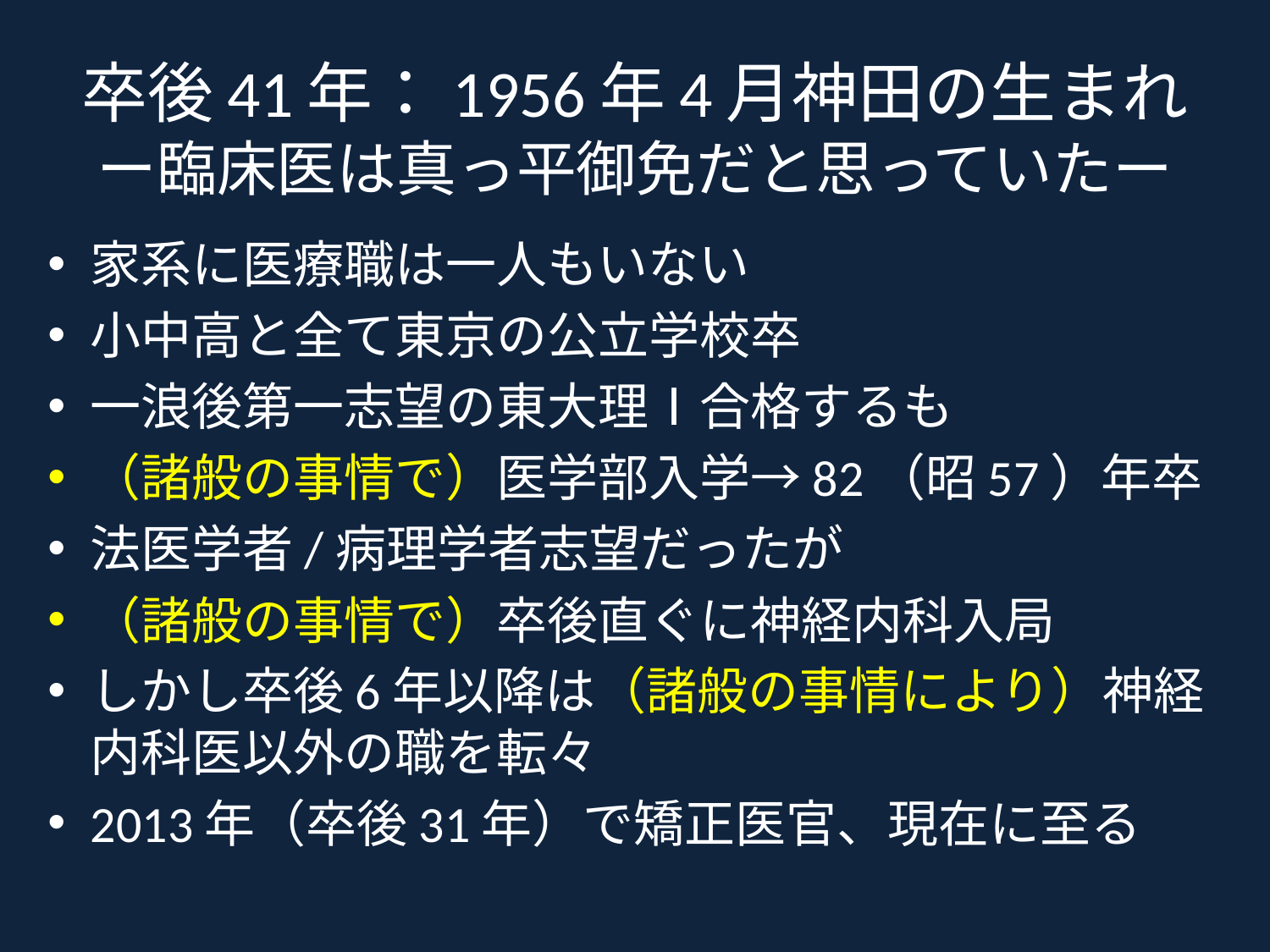

# 卒後41年：1956年4月神田の生まれ ー臨床医は真っ平御免だと思っていたー
家系に医療職は一人もいない
小中高と全て東京の公立学校卒
一浪後第一志望の東大理Ⅰ合格するも
（諸般の事情で）医学部入学→82（昭57）年卒
法医学者/病理学者志望だったが
（諸般の事情で）卒後直ぐに神経内科入局
しかし卒後6年以降は（諸般の事情により）神経内科医以外の職を転々
2013年（卒後31年）で矯正医官、現在に至る